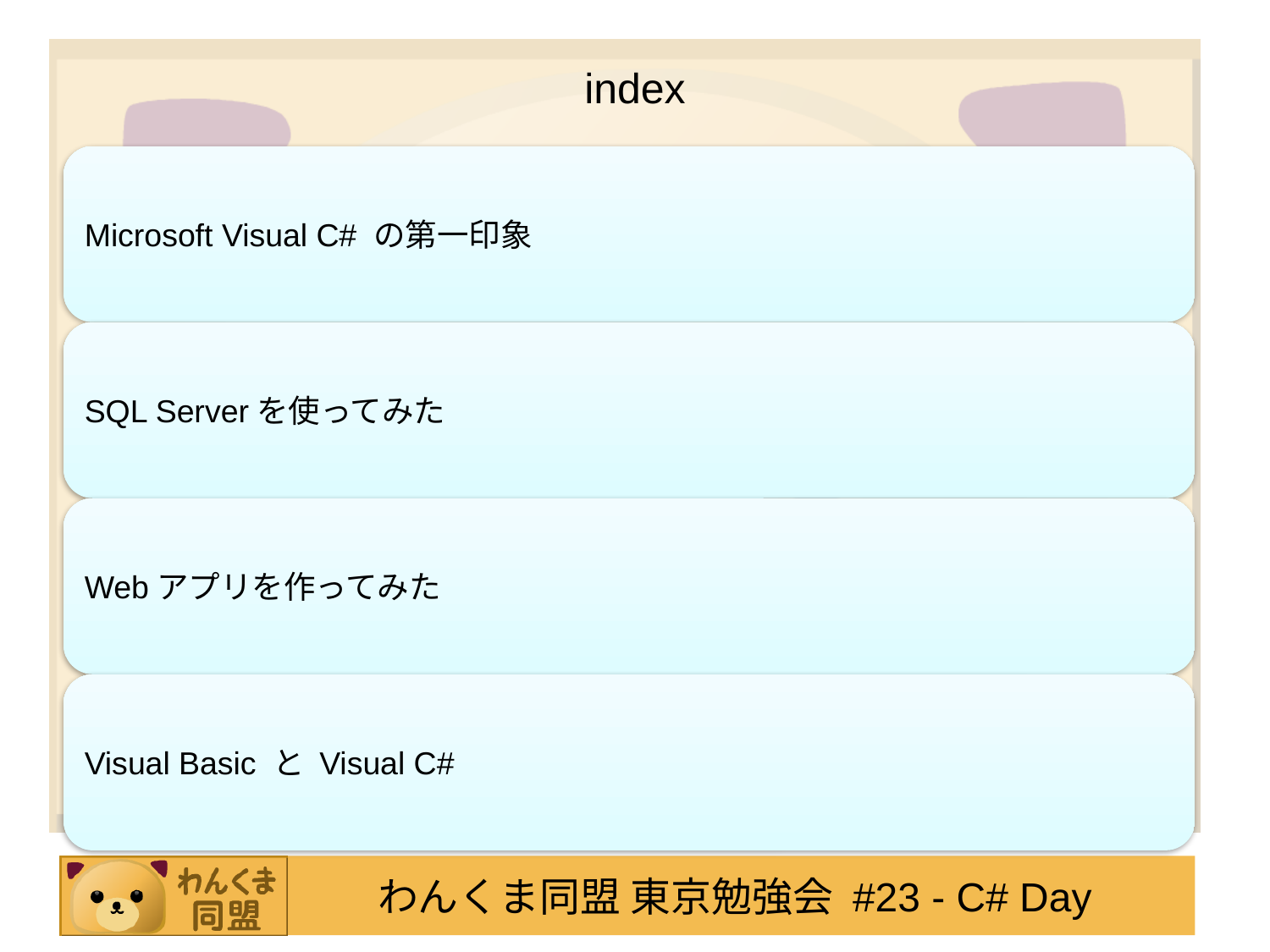

# index
Microsoft Visual C# の第一印象
Webアプリを作ってみた
Visual Basic と Visual C#
SQL Serverを使ってみた